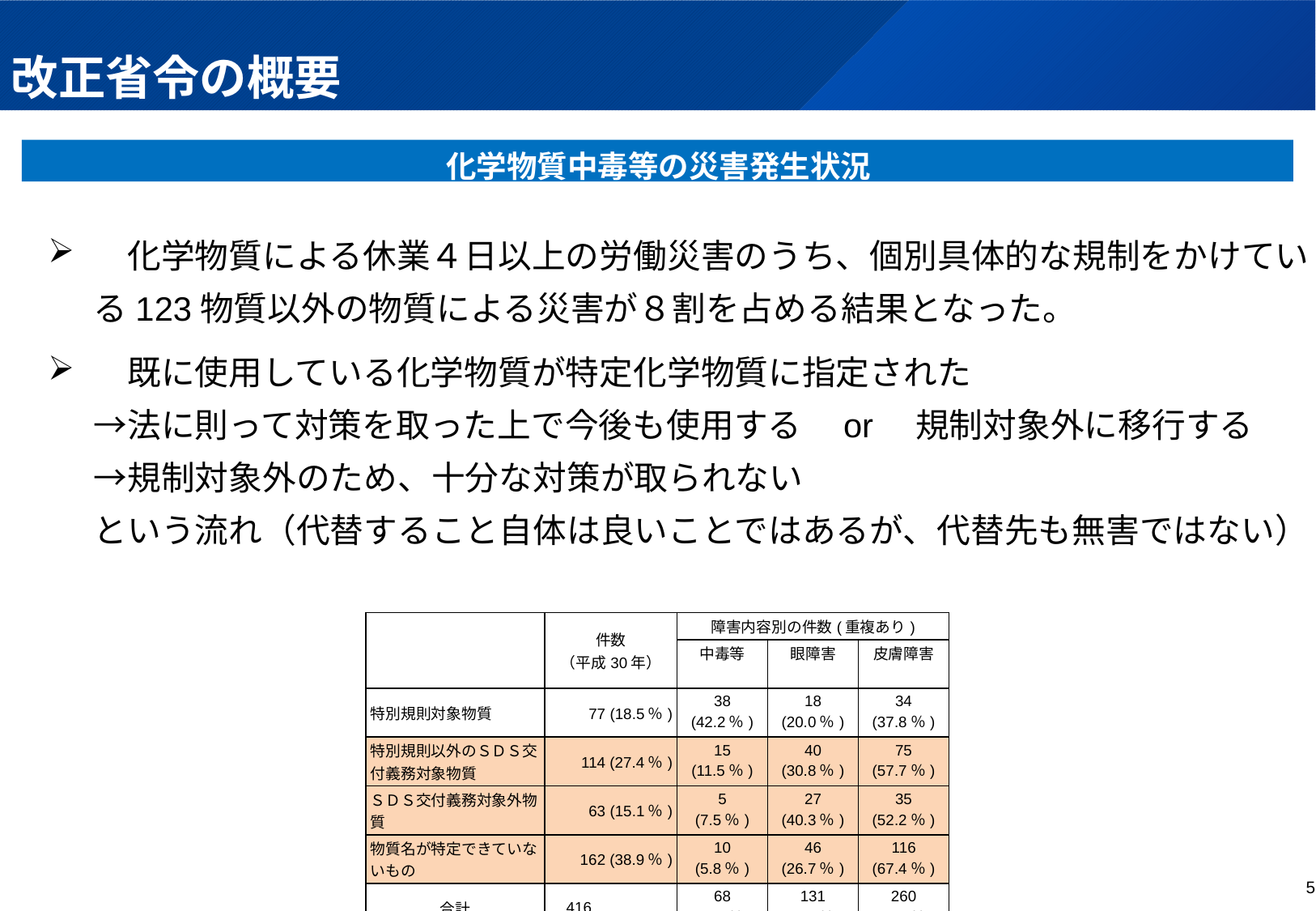

# 改正省令の概要
化学物質中毒等の災害発生状況
　化学物質による休業４日以上の労働災害のうち、個別具体的な規制をかけている123物質以外の物質による災害が８割を占める結果となった。
　既に使用している化学物質が特定化学物質に指定された
→法に則って対策を取った上で今後も使用する　or　規制対象外に移行する
→規制対象外のため、十分な対策が取られない
という流れ（代替すること自体は良いことではあるが、代替先も無害ではない）
|  | 件数 （平成30年） | 障害内容別の件数(重複あり) |  |  |
| --- | --- | --- | --- | --- |
|  |  | 中毒等 | 眼障害 | 皮膚障害 |
| 特別規則対象物質 | 77 (18.5％) | 38 (42.2％) | 18 (20.0％) | 34 (37.8％) |
| 特別規則以外のＳＤＳ交付義務対象物質 | 114 (27.4％) | 15 (11.5％) | 40 (30.8％) | 75 (57.7％) |
| ＳＤＳ交付義務対象外物質 | 63 (15.1％) | 5 (7.5％) | 27 (40.3％) | 35 (52.2％) |
| 物質名が特定できていないもの | 162 (38.9％) | 10 (5.8％) | 46 (26.7％) | 116 (67.4％) |
| 合計 | 416 | 68 (14.8％) | 131 (28.5％) | 260 (56.6％) |
5